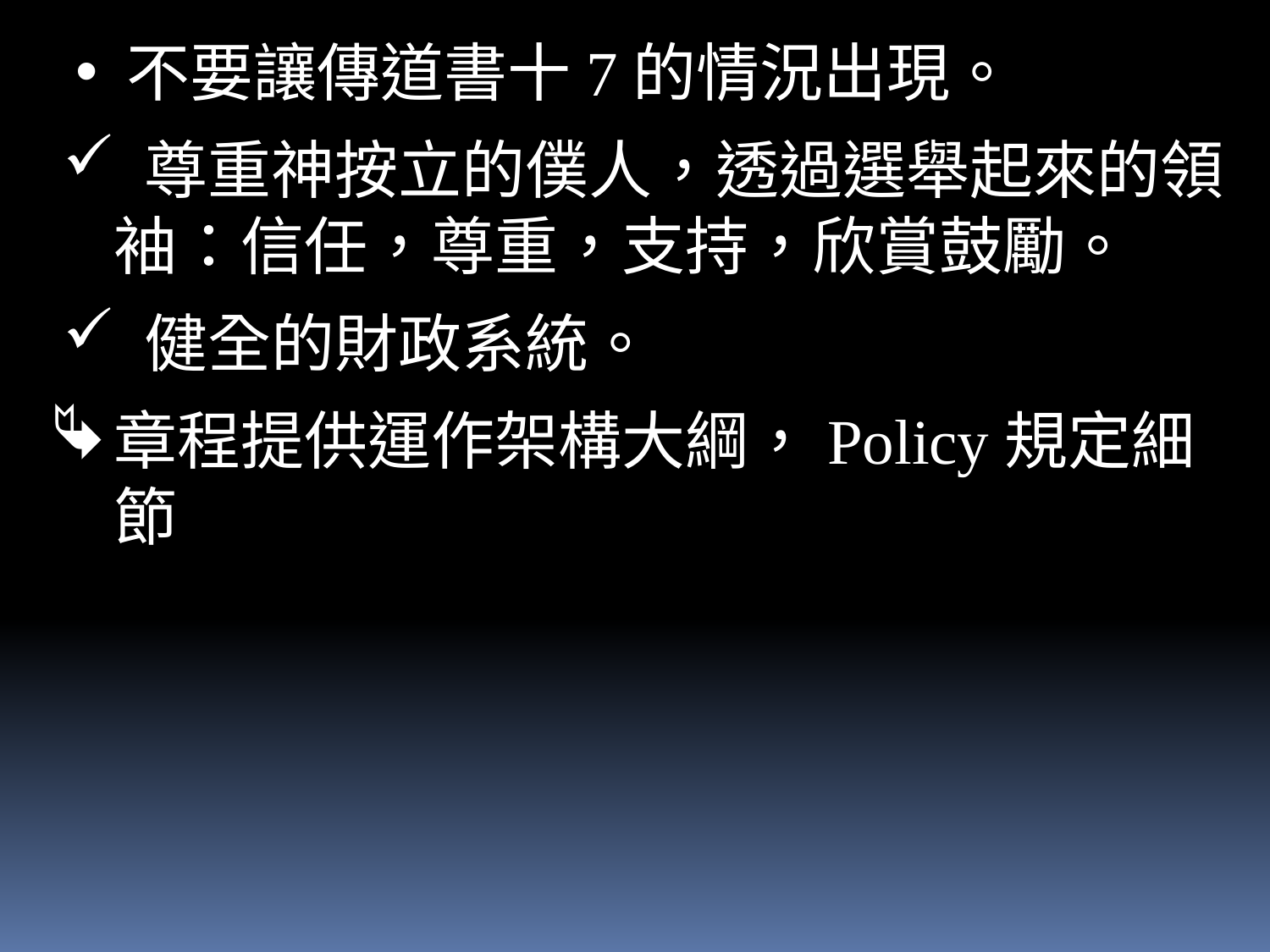

不要讓傳道書十7的情況出現。
 尊重神按立的僕人，透過選舉起來的領袖：信任，尊重，支持，欣賞鼓勵。
 健全的財政系統。
章程提供運作架構大綱，Policy規定細節